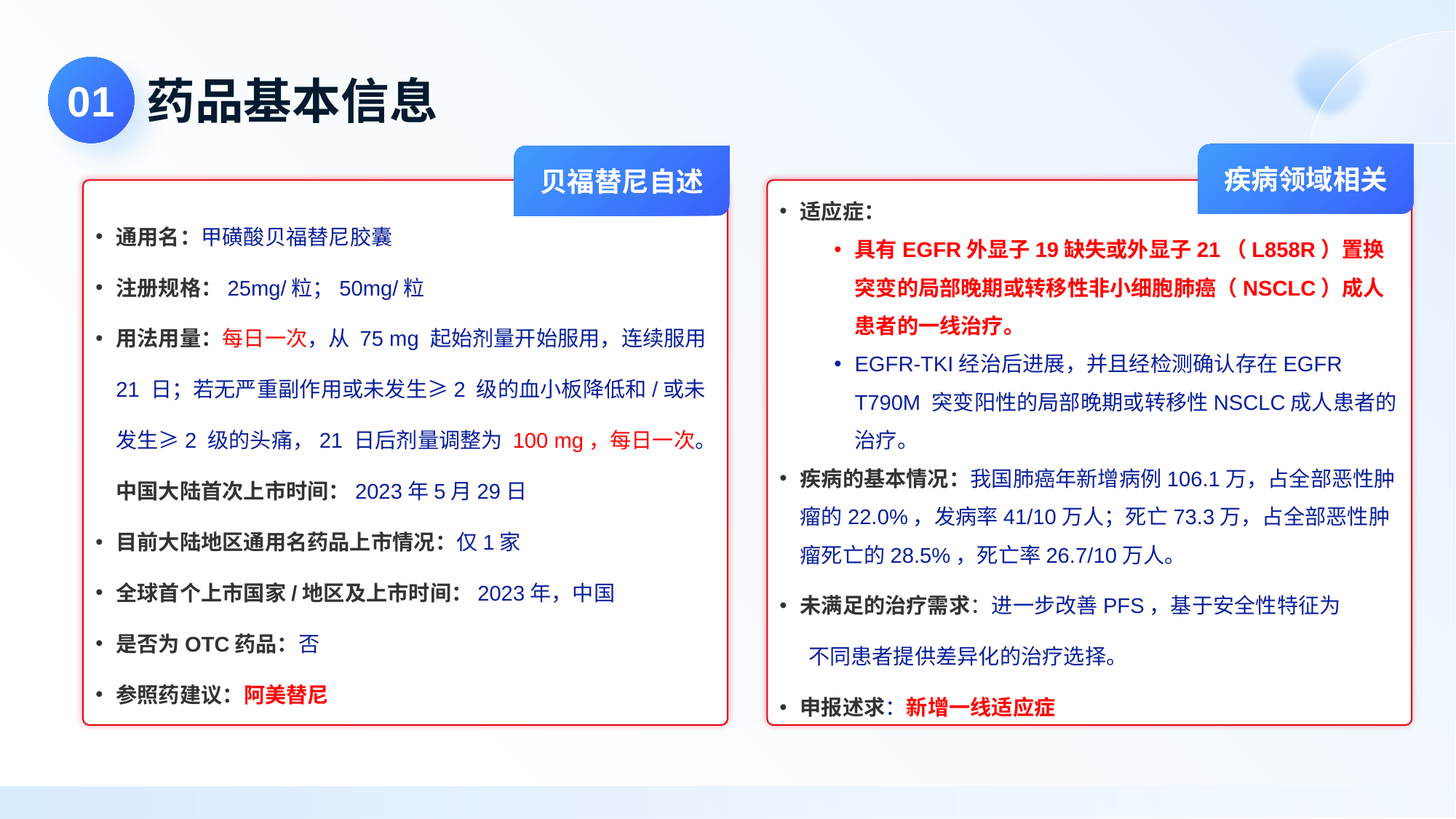

# 药品基本信息
01
疾病领域相关
贝福替尼自述
适应症：
具有EGFR外显子19缺失或外显子21（L858R）置换突变的局部晚期或转移性非小细胞肺癌（NSCLC）成人患者的一线治疗。
EGFR-TKI经治后进展，并且经检测确认存在EGFR T790M 突变阳性的局部晚期或转移性NSCLC成人患者的治疗。
疾病的基本情况：我国肺癌年新增病例106.1万，占全部恶性肿瘤的22.0%，发病率41/10万人；死亡73.3万，占全部恶性肿瘤死亡的28.5%，死亡率26.7/10万人。
未满足的治疗需求：进一步改善PFS，基于安全性特征为
     不同患者提供差异化的治疗选择。
申报述求：新增一线适应症
通用名：甲磺酸贝福替尼胶囊
注册规格：25mg/粒；50mg/粒
用法用量：每日一次，从 75 mg 起始剂量开始服用，连续服用 21 日；若无严重副作用或未发生≥2 级的血小板降低和/或未发生≥2 级的头痛，21 日后剂量调整为 100 mg，每日一次。中国大陆首次上市时间：2023年5月29日
目前大陆地区通用名药品上市情况：仅1家
全球首个上市国家/地区及上市时间：2023年，中国
是否为OTC药品：否
参照药建议：阿美替尼